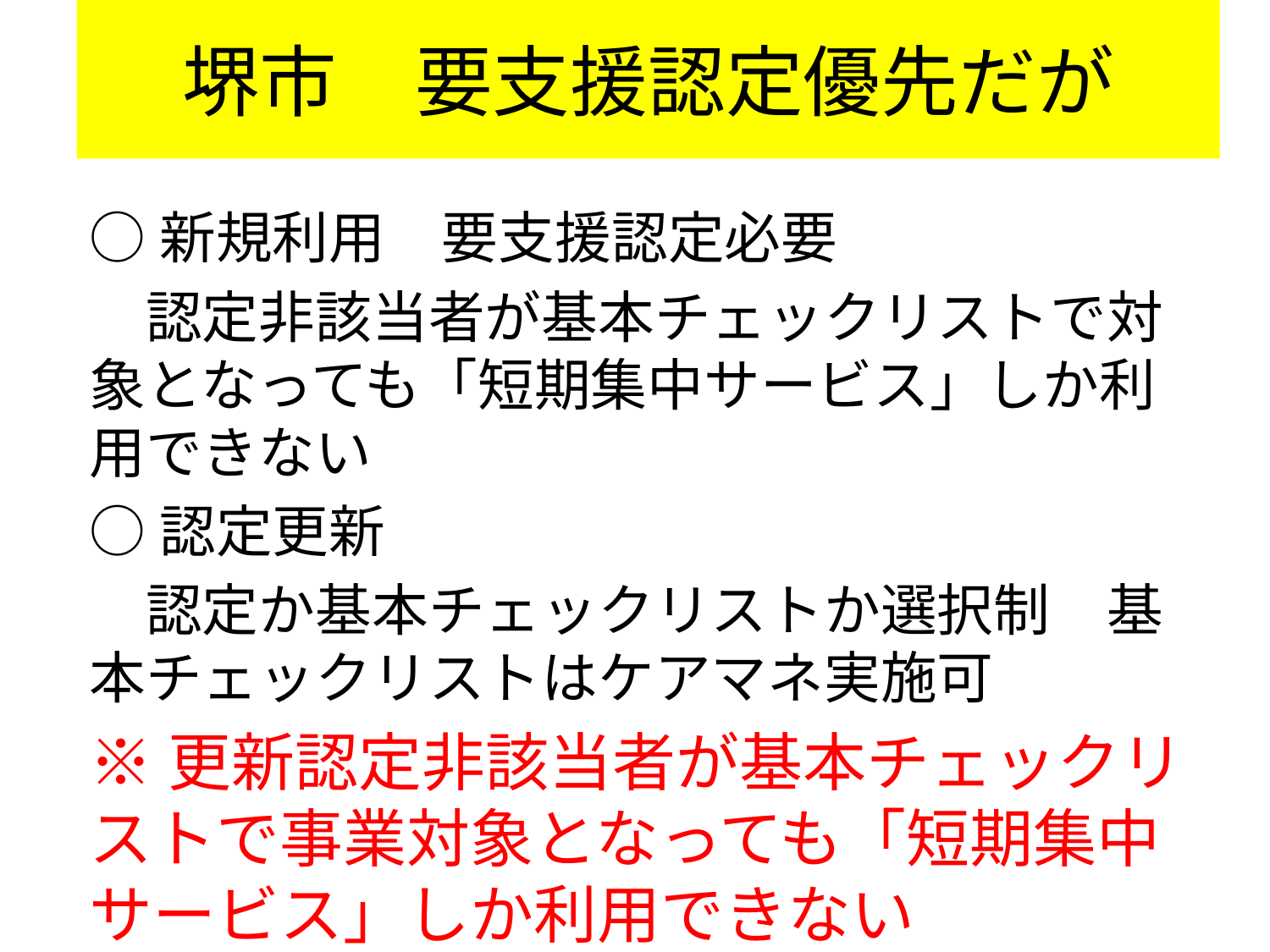

# 堺市　要支援認定優先だが
○新規利用　要支援認定必要
　認定非該当者が基本チェックリストで対象となっても「短期集中サービス」しか利用できない
○認定更新
　認定か基本チェックリストか選択制　基本チェックリストはケアマネ実施可
※更新認定非該当者が基本チェックリストで事業対象となっても「短期集中サービス」しか利用できない